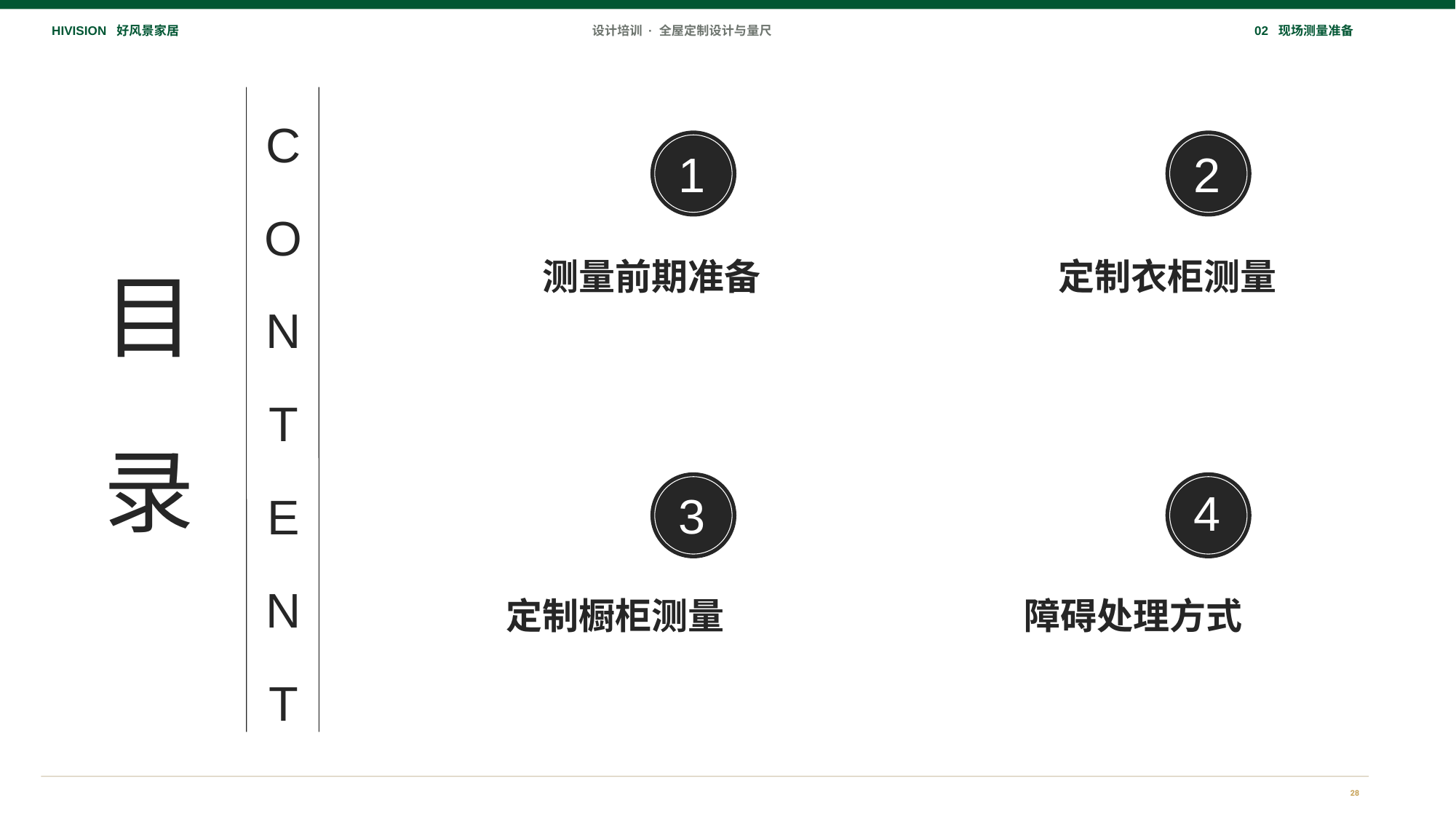

HIVISION  好风景家居
设计培训 · 全屋定制设计与量尺
02  现场测量准备
C
O
N
T
E
N
T

2
1
测量前期准备
定制衣柜测量
目
录

4
3
  定制橱柜测量
  障碍处理方式

28